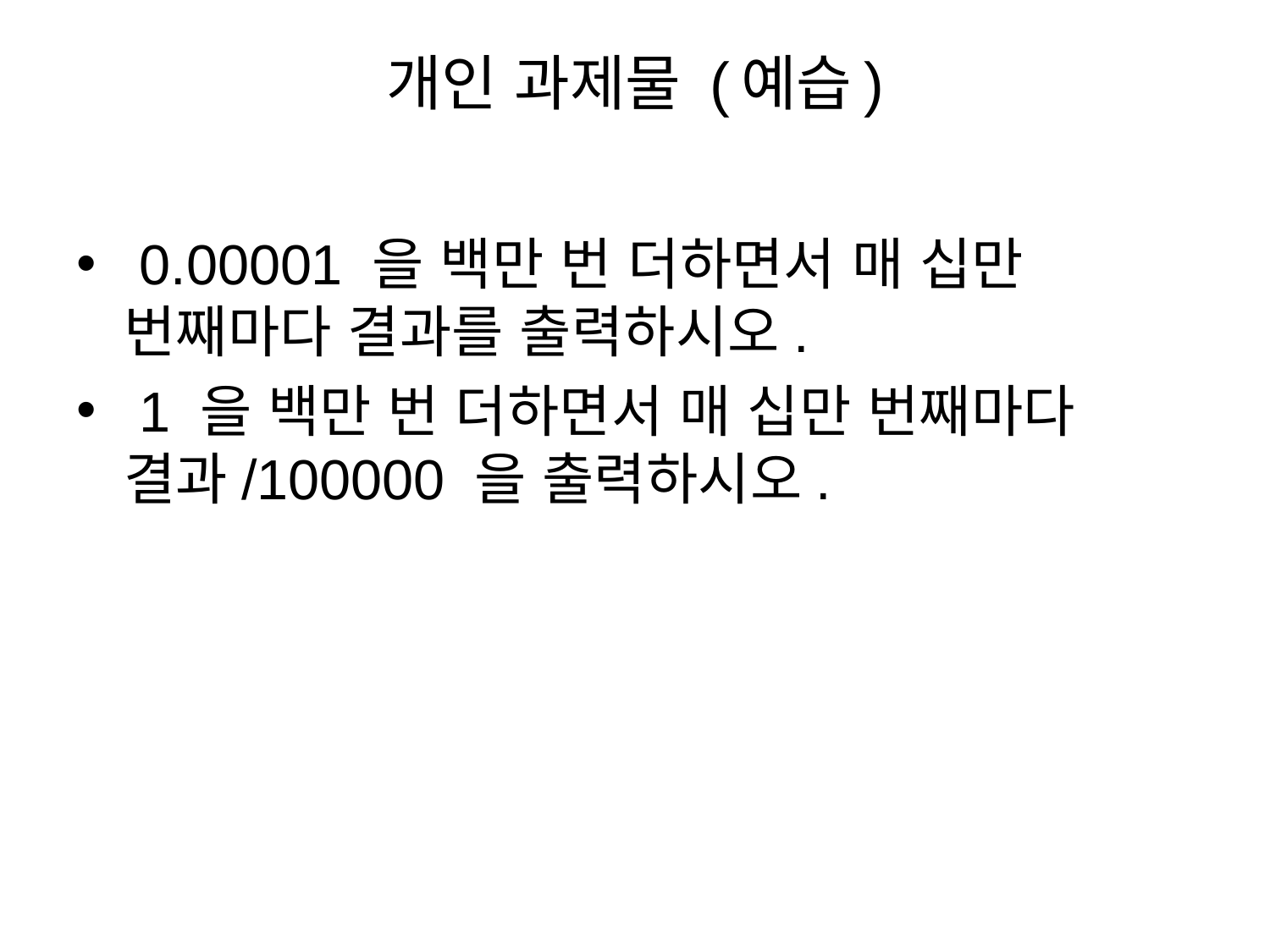

# 개인 과제물 (예습)
 0.00001 을 백만 번 더하면서 매 십만 번째마다 결과를 출력하시오.
 1 을 백만 번 더하면서 매 십만 번째마다 결과/100000 을 출력하시오.